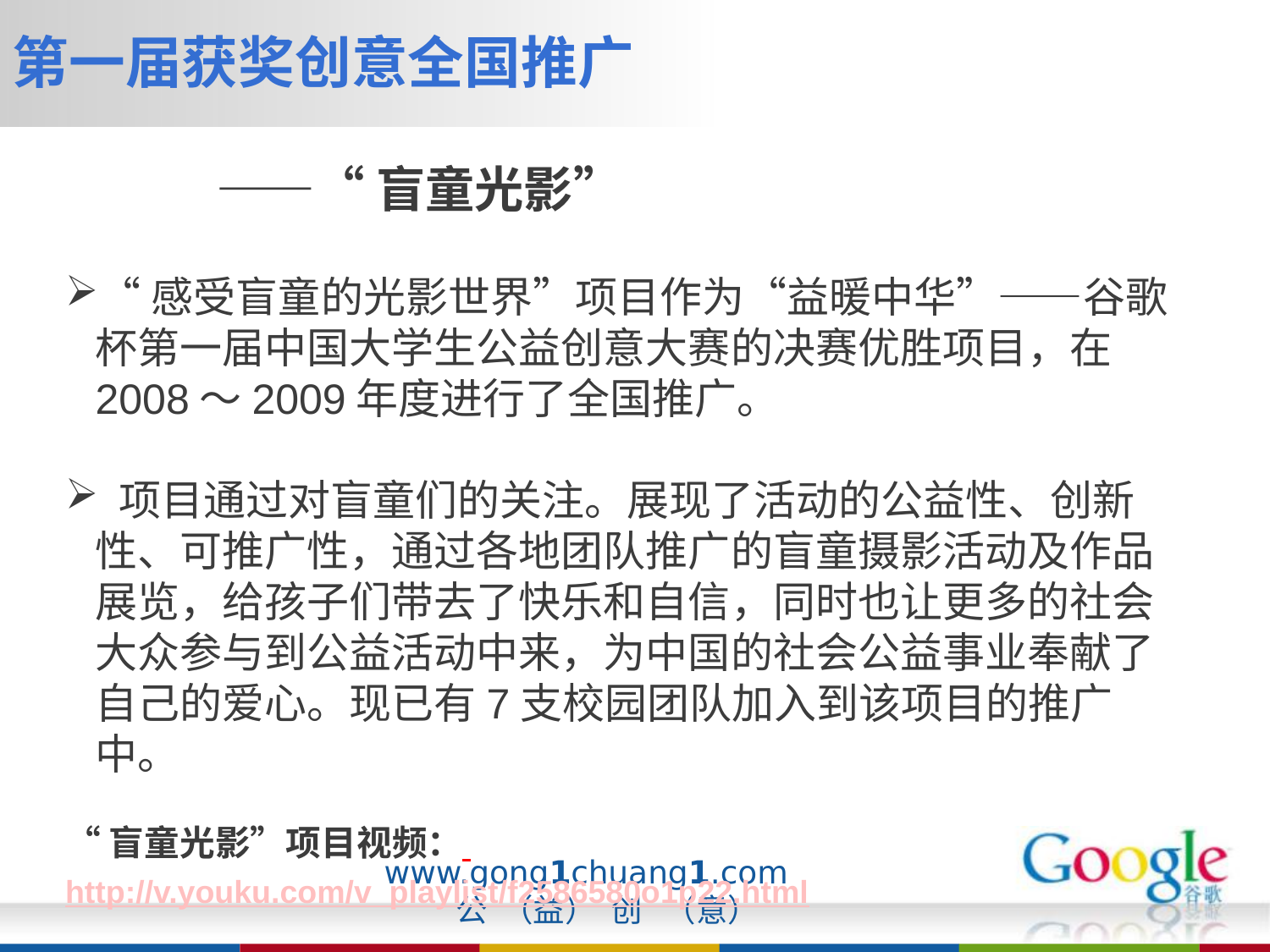

第一届获奖创意全国推广
# ——“盲童光影”
“感受盲童的光影世界”项目作为“益暖中华”——谷歌杯第一届中国大学生公益创意大赛的决赛优胜项目，在2008～2009年度进行了全国推广。

 项目通过对盲童们的关注。展现了活动的公益性、创新性、可推广性，通过各地团队推广的盲童摄影活动及作品展览，给孩子们带去了快乐和自信，同时也让更多的社会大众参与到公益活动中来，为中国的社会公益事业奉献了自己的爱心。现已有7支校园团队加入到该项目的推广中。

“盲童光影”项目视频： http://v.youku.com/v_playlist/f2586580o1p22.html